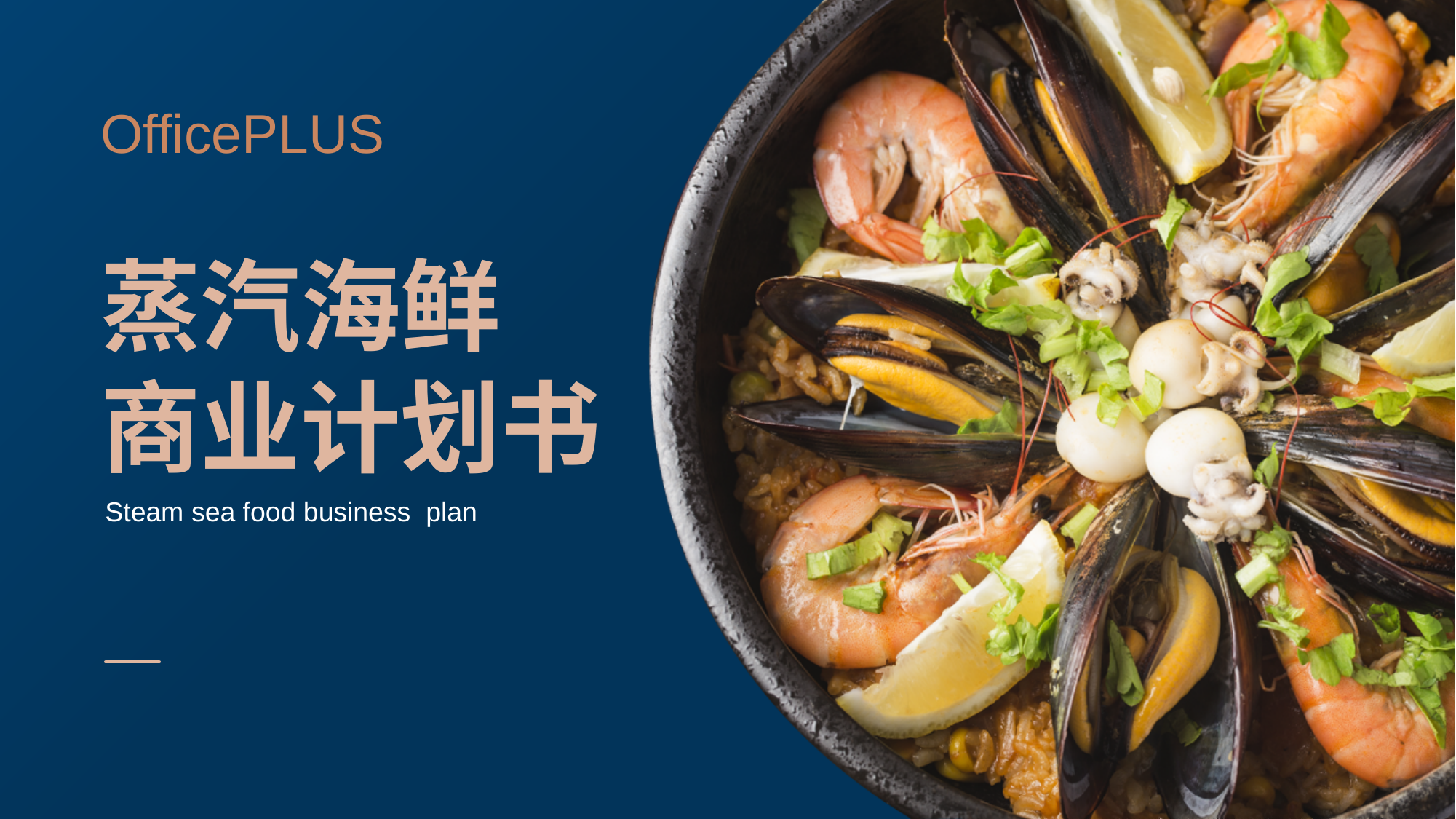

OfficePLUS
蒸汽海鲜
商业计划书
Steam sea food business  plan